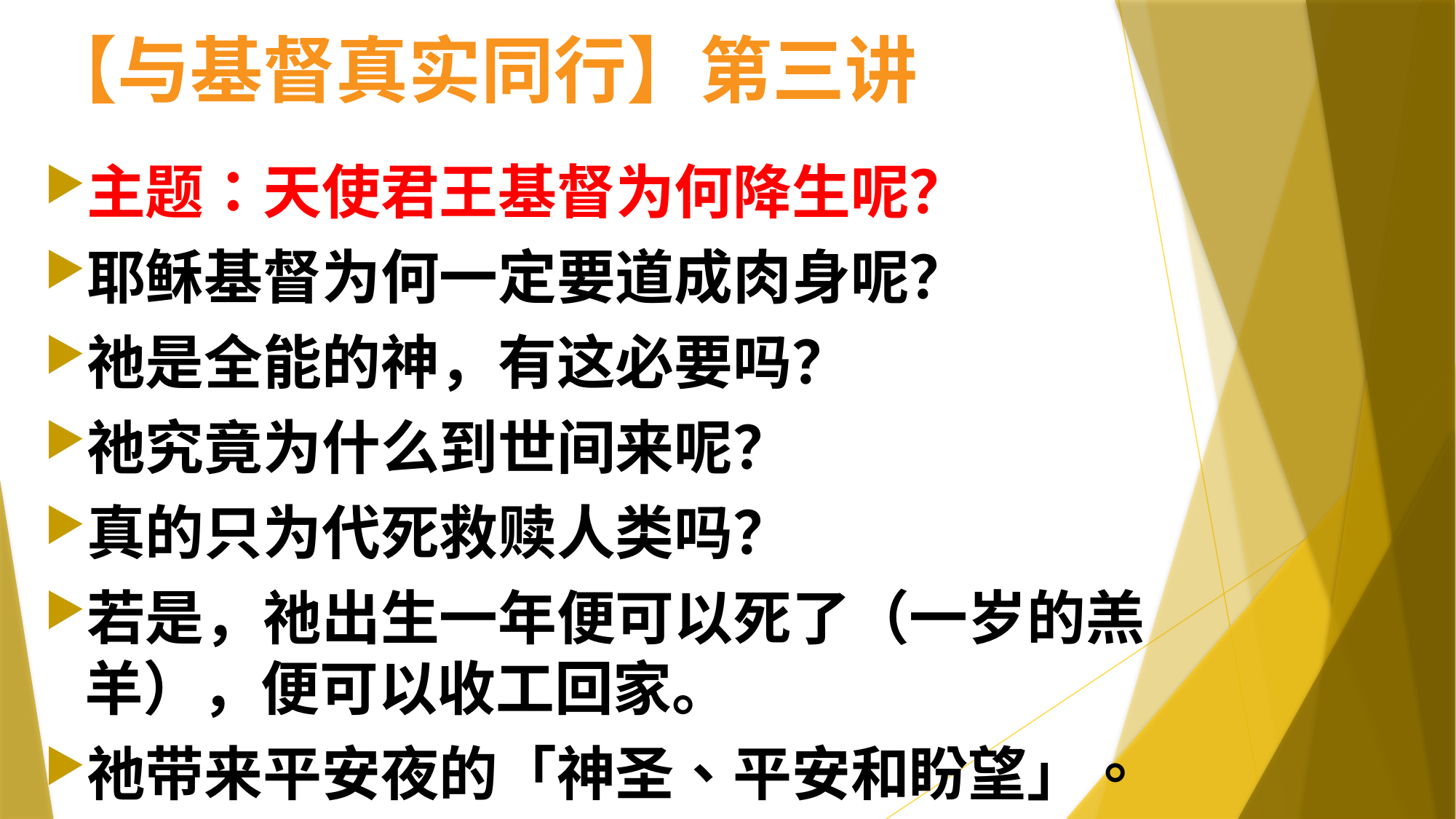

# 【与基督真实同行】第三讲
主题：天使君王基督为何降生呢？
耶稣基督为何一定要道成肉身呢？
祂是全能的神，有这必要吗？
祂究竟为什么到世间来呢？
真的只为代死救赎人类吗？
若是，祂出生一年便可以死了（一岁的羔羊），便可以收工回家。
祂带来平安夜的「神圣、平安和盼望」。